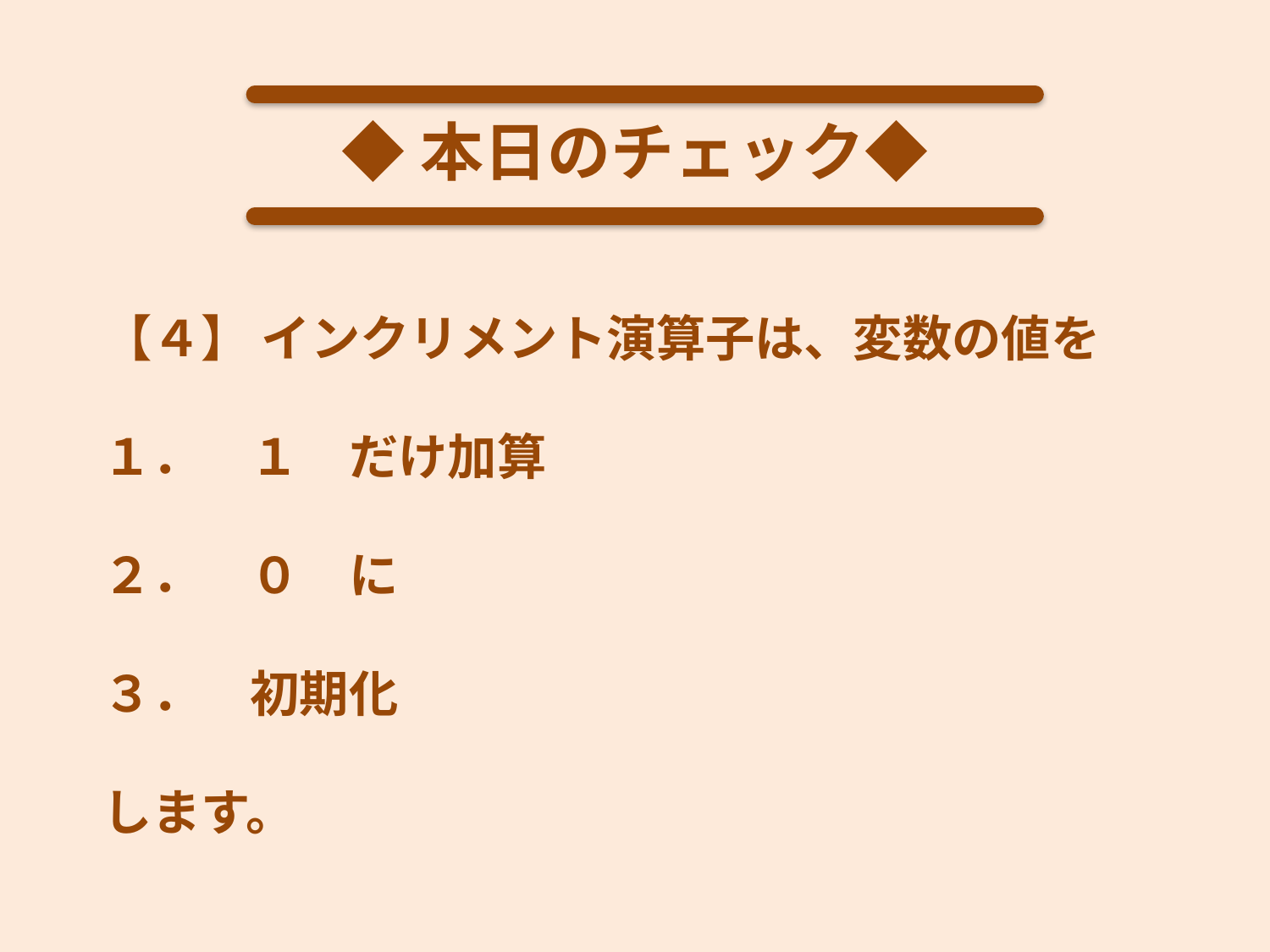

◆本日のチェック◆

【４】 インクリメント演算子は、変数の値を

１．　１　だけ加算

２．　０　に

３．　初期化

します。